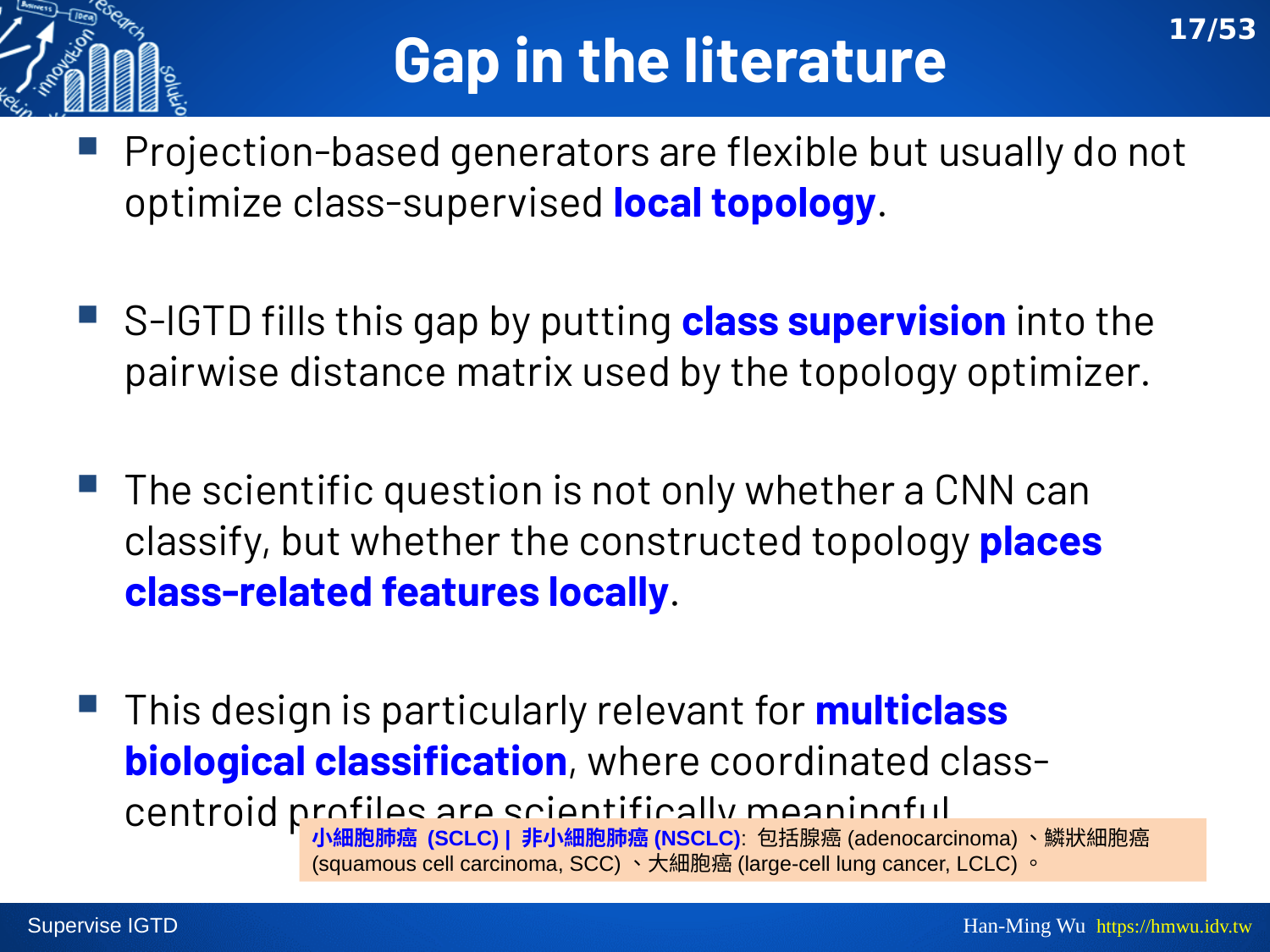

17/53
# Gap in the literature
Projection-based generators are flexible but usually do not optimize class-supervised local topology.

S-IGTD fills this gap by putting class supervision into the pairwise distance matrix used by the topology optimizer.

The scientific question is not only whether a CNN can classify, but whether the constructed topology places class-related features locally.

This design is particularly relevant for multiclass biological classification, where coordinated class-centroid profiles are scientifically meaningful.
小細胞肺癌 (SCLC) | 非小細胞肺癌(NSCLC): 包括腺癌(adenocarcinoma)、鱗狀細胞癌(squamous cell carcinoma, SCC)、大細胞癌(large-cell lung cancer, LCLC)。
Han-Ming Wu  https://hmwu.idv.tw